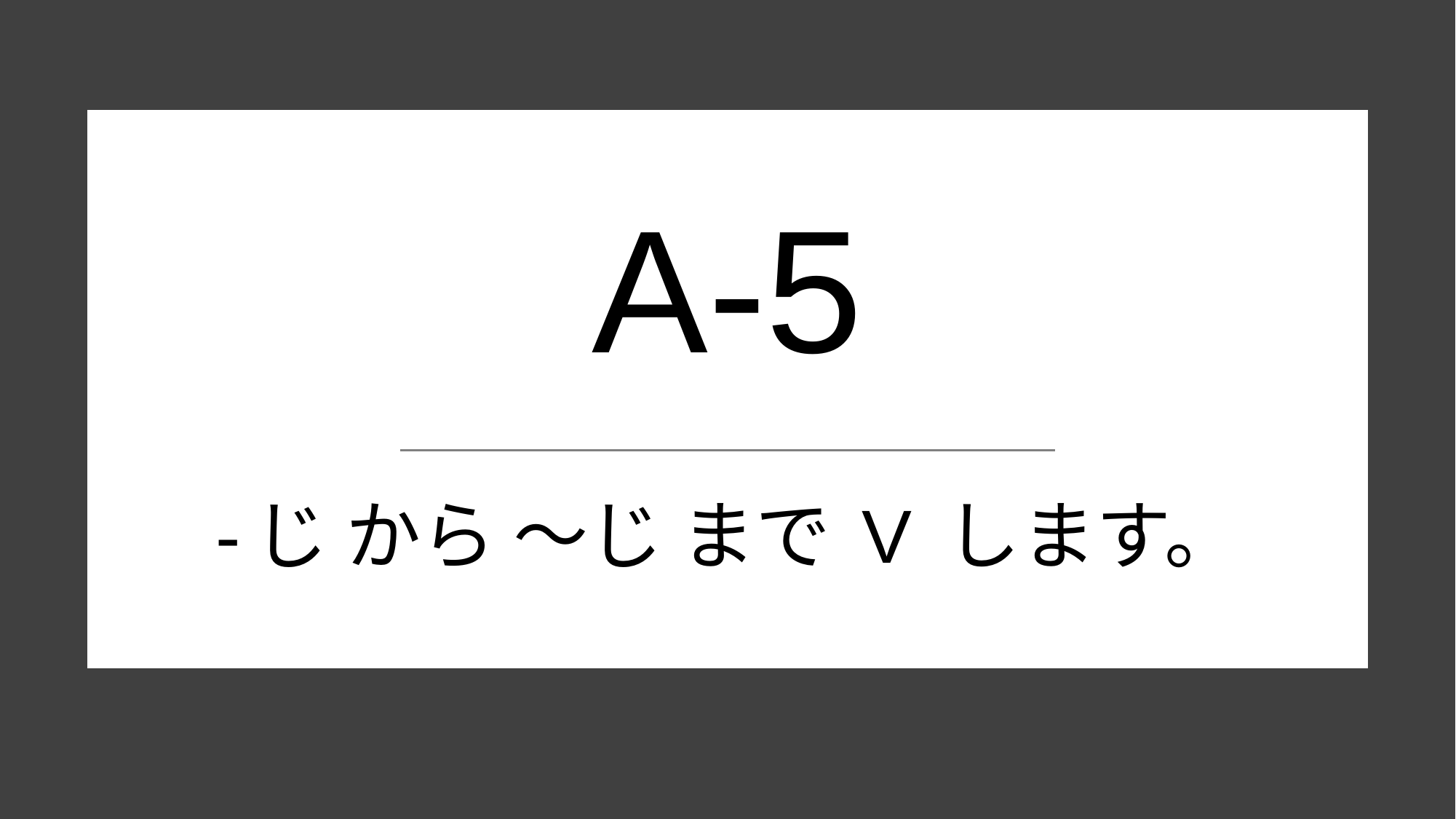

# A-5
-じ から ～じ まで V します。